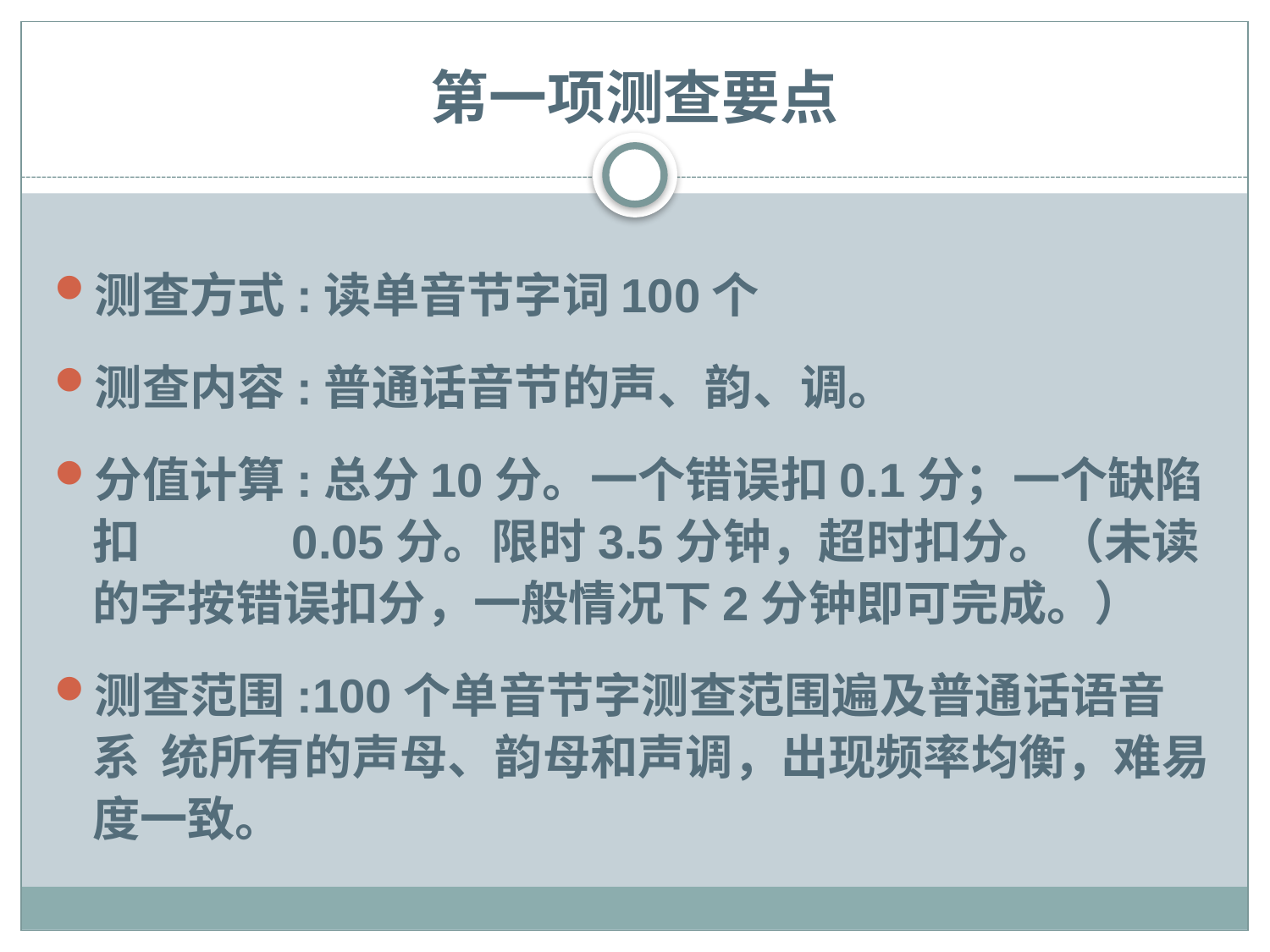

# 第一项测查要点
测查方式:读单音节字词100个
测查内容:普通话音节的声、韵、调。
分值计算:总分10分。一个错误扣0.1分；一个缺陷扣             0.05分。限时3.5分钟，超时扣分。（未读的字按错误扣分，一般情况下2分钟即可完成。）
测查范围:100个单音节字测查范围遍及普通话语音系  统所有的声母、韵母和声调，出现频率均衡，难易度一致。